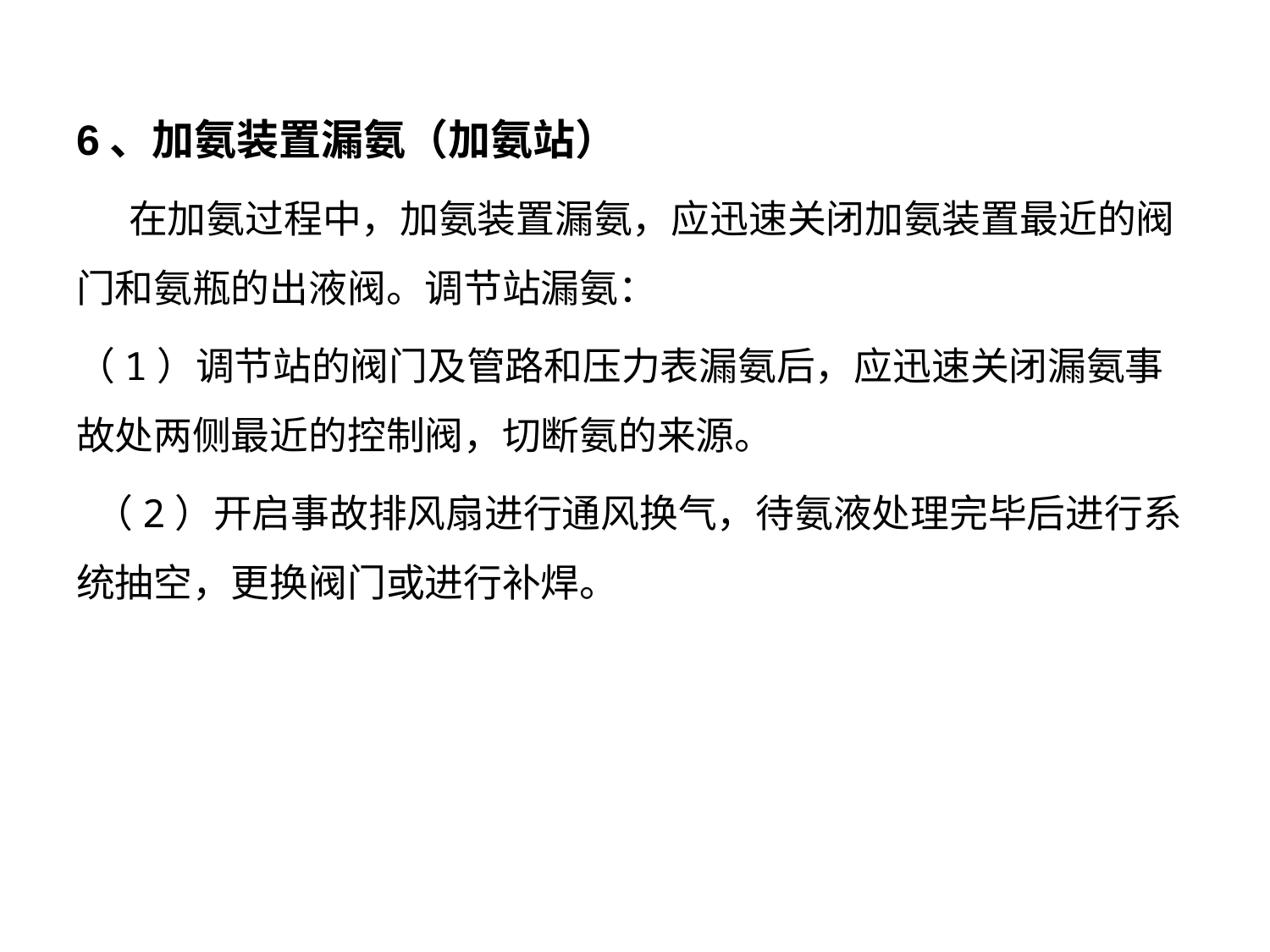

6、加氨装置漏氨（加氨站）
     在加氨过程中，加氨装置漏氨，应迅速关闭加氨装置最近的阀门和氨瓶的出液阀。调节站漏氨：
（1）调节站的阀门及管路和压力表漏氨后，应迅速关闭漏氨事故处两侧最近的控制阀，切断氨的来源。
 （2）开启事故排风扇进行通风换气，待氨液处理完毕后进行系统抽空，更换阀门或进行补焊。

128